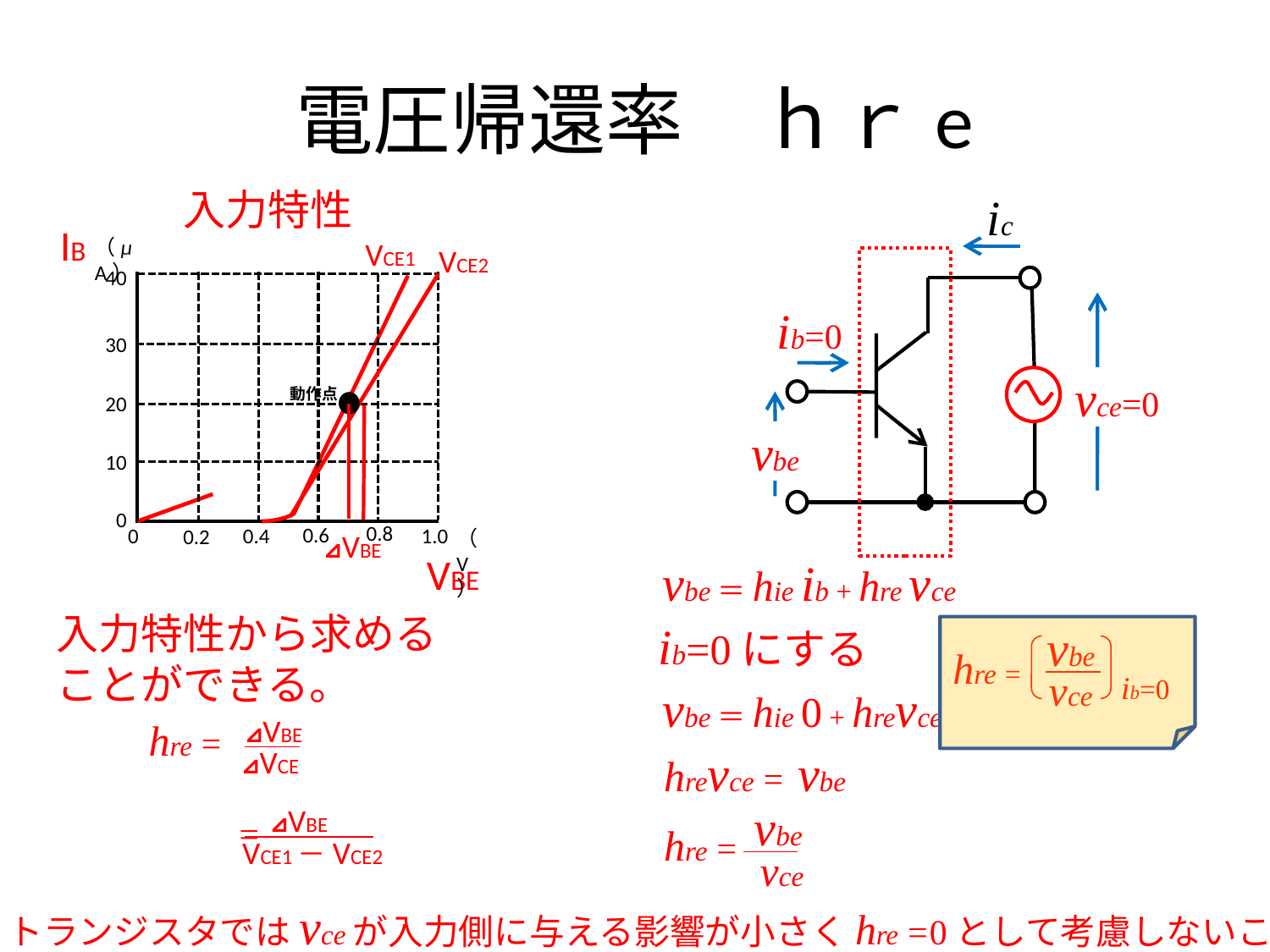

# 電圧帰還率　ｈｒe
入力特性
IB
（μA）
40
30
20
10

0
0.8
0.6
0.4
1.0
0
0.2
（V）
VBE
ic
VCE1
VCE2

ib=0

vce=0

動作点

vbe

⊿VBE
vbe＝hie ib + hre vce
入力特性から求めることができる。
ib=0にする

vbe

hre =
vce
ib=0
vbe＝hie 0 + hrevce

⊿VBE
hre =
⊿VCE
hrevce = vbe
⊿VBE
vbe
　　=
hre =
VCE1－VCE2

vce
トランジスタではvceが入力側に与える影響が小さくhre =0として考慮しないことが多い